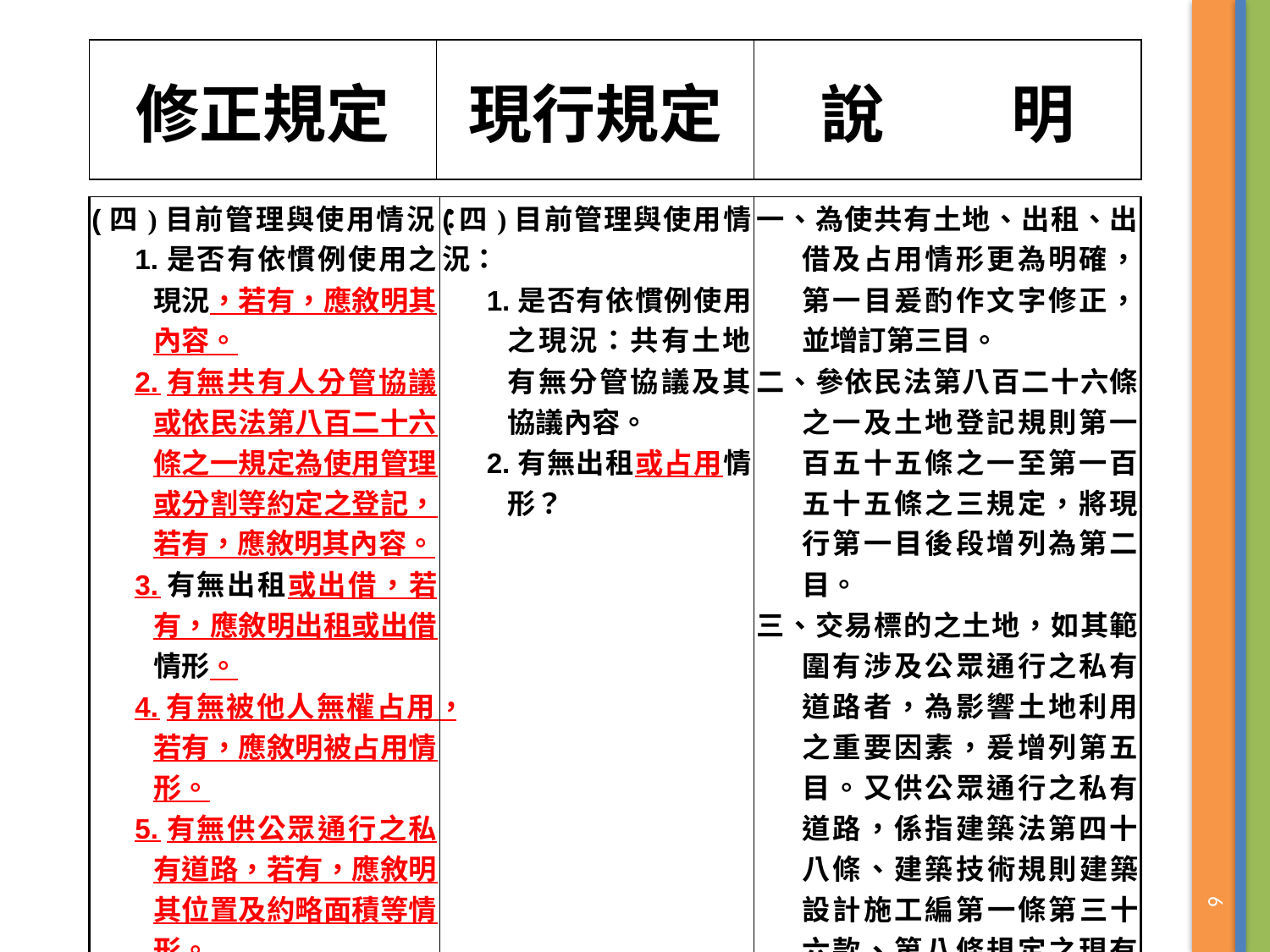

| 修正規定 | 現行規定 | 說　　明 |
| --- | --- | --- |
| (四)目前管理與使用情況： 1.是否有依慣例使用之現況，若有，應敘明其內容。 2.有無共有人分管協議或依民法第八百二十六條之一規定為使用管理或分割等約定之登記，若有，應敘明其內容。 3.有無出租或出借，若有，應敘明出租或出借情形。 4.有無被他人無權占用，若有，應敘明被占用情形。 5.有無供公眾通行之私有道路，若有，應敘明其位置及約略面積等情形。 | (四)目前管理與使用情況： 1.是否有依慣例使用之現況：共有土地有無分管協議及其協議內容。 2.有無出租或占用情形？ | 一、為使共有土地、出租、出借及占用情形更為明確，第一目爰酌作文字修正，並增訂第三目。 二、參依民法第八百二十六條之一及土地登記規則第一百五十五條之一至第一百五十五條之三規定，將現行第一目後段增列為第二目。 三、交易標的之土地，如其範圍有涉及公眾通行之私有道路者，為影響土地利用之重要因素，爰增列第五目。又供公眾通行之私有道路，係指建築法第四十八條、建築技術規則建築設計施工編第一條第三十六款、第八條規定之現有巷道，其相關資訊均可向當地主管建築機關洽詢取得。 |
| --- | --- | --- |
6